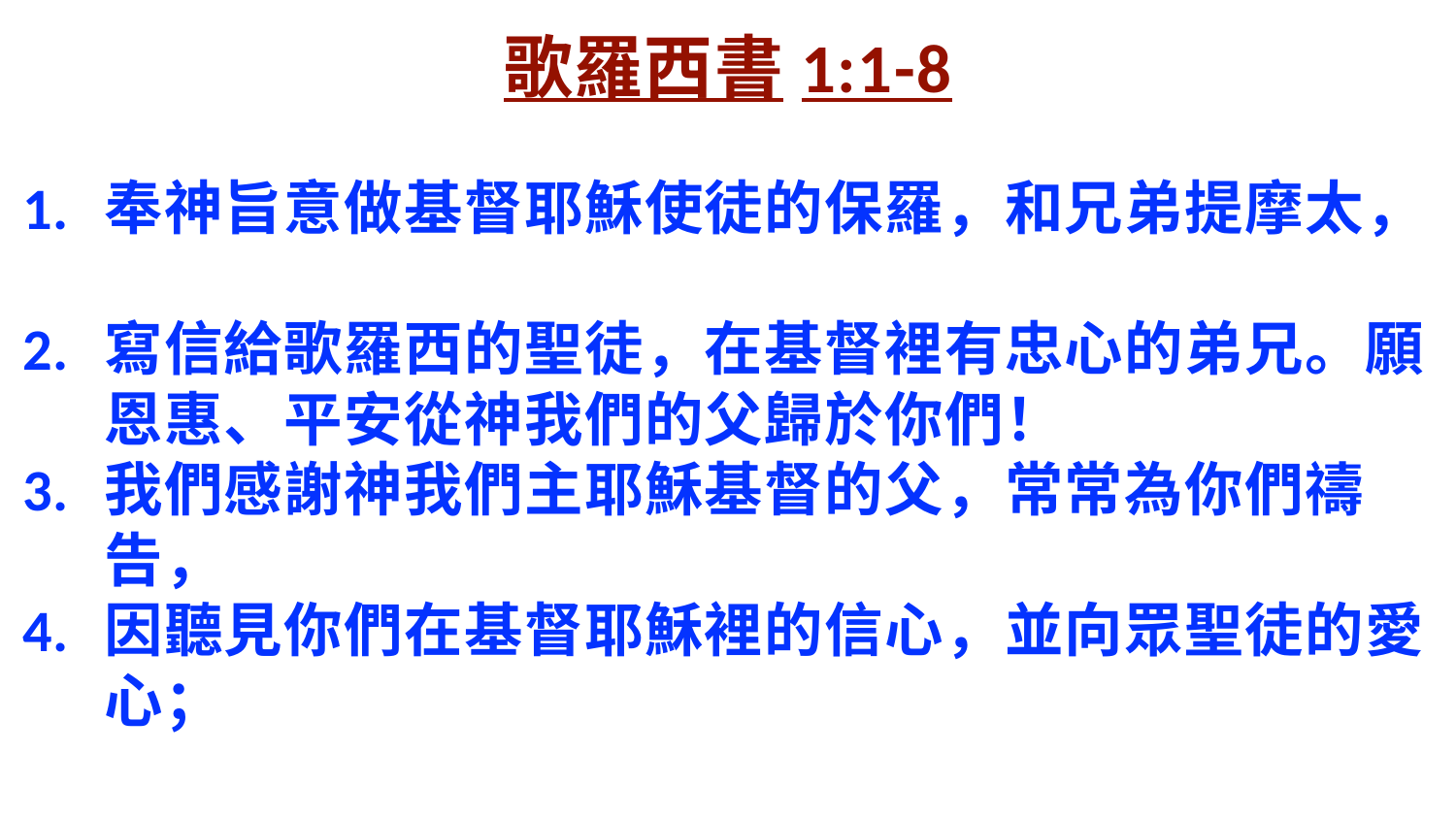

歌羅西書1:1-8
奉神旨意做基督耶穌使徒的保羅，和兄弟提摩太，
寫信給歌羅西的聖徒，在基督裡有忠心的弟兄。願恩惠、平安從神我們的父歸於你們！
我們感謝神我們主耶穌基督的父，常常為你們禱告，
因聽見你們在基督耶穌裡的信心，並向眾聖徒的愛心；